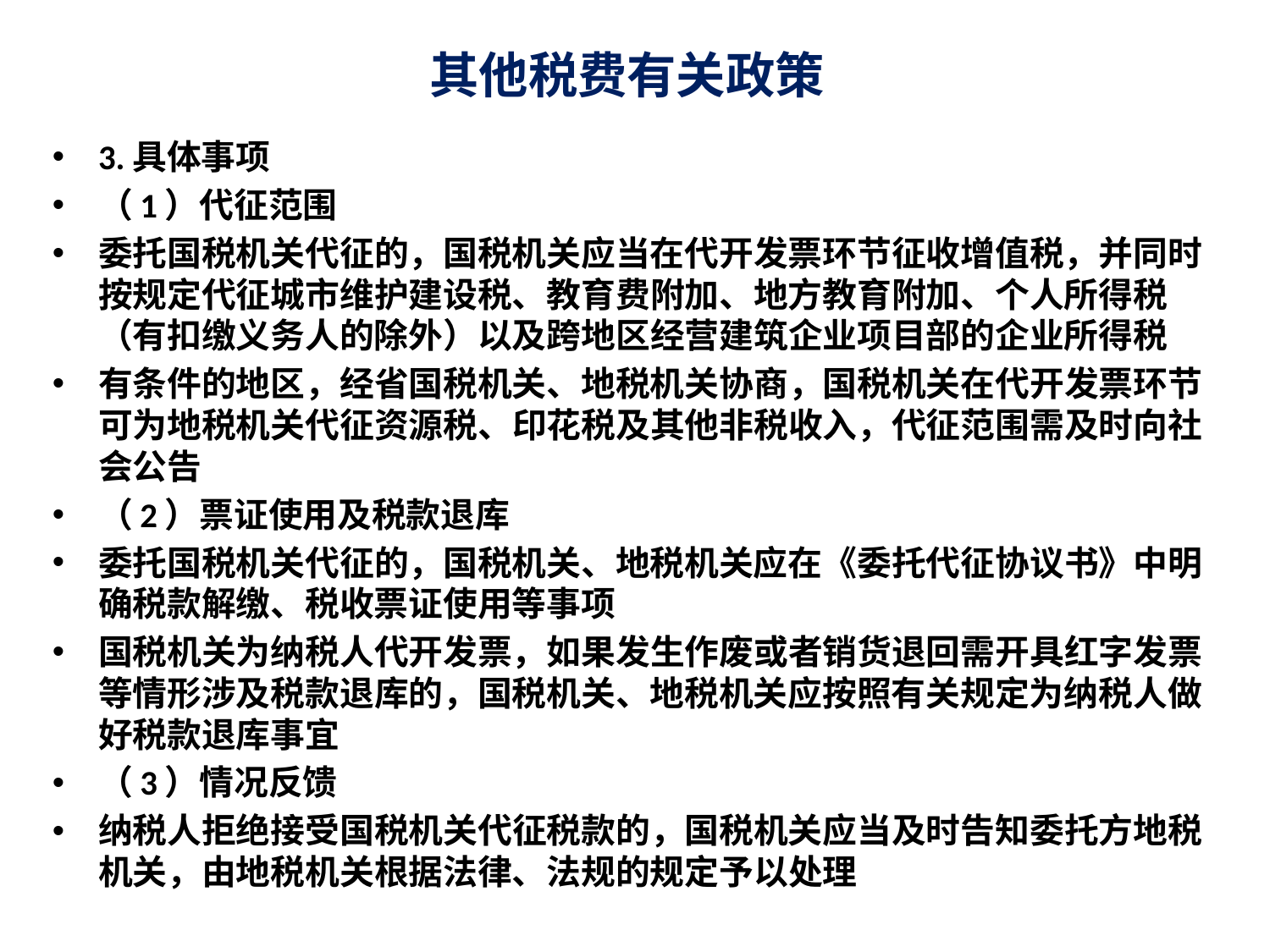

# 其他税费有关政策
3.具体事项
（1）代征范围
委托国税机关代征的，国税机关应当在代开发票环节征收增值税，并同时按规定代征城市维护建设税、教育费附加、地方教育附加、个人所得税（有扣缴义务人的除外）以及跨地区经营建筑企业项目部的企业所得税
有条件的地区，经省国税机关、地税机关协商，国税机关在代开发票环节可为地税机关代征资源税、印花税及其他非税收入，代征范围需及时向社会公告
（2）票证使用及税款退库
委托国税机关代征的，国税机关、地税机关应在《委托代征协议书》中明确税款解缴、税收票证使用等事项
国税机关为纳税人代开发票，如果发生作废或者销货退回需开具红字发票等情形涉及税款退库的，国税机关、地税机关应按照有关规定为纳税人做好税款退库事宜
（3）情况反馈
纳税人拒绝接受国税机关代征税款的，国税机关应当及时告知委托方地税机关，由地税机关根据法律、法规的规定予以处理